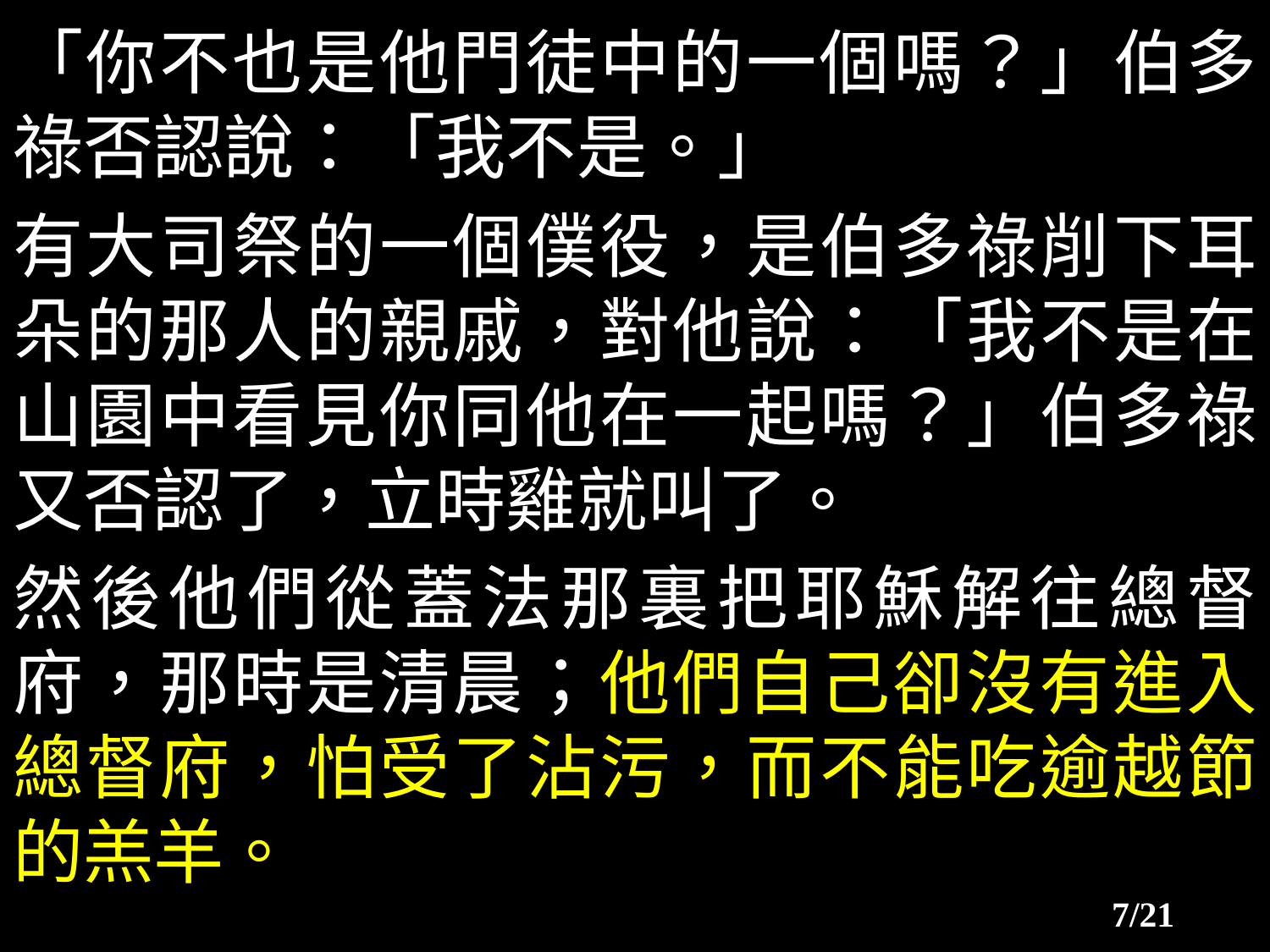

「你不也是他門徒中的一個嗎？」伯多祿否認說：「我不是。」
有大司祭的一個僕役，是伯多祿削下耳朵的那人的親戚，對他說：「我不是在山園中看見你同他在一起嗎？」伯多祿又否認了，立時雞就叫了。
然後他們從蓋法那裏把耶穌解往總督府，那時是清晨；他們自己卻沒有進入總督府，怕受了沾污，而不能吃逾越節的羔羊。
7/21